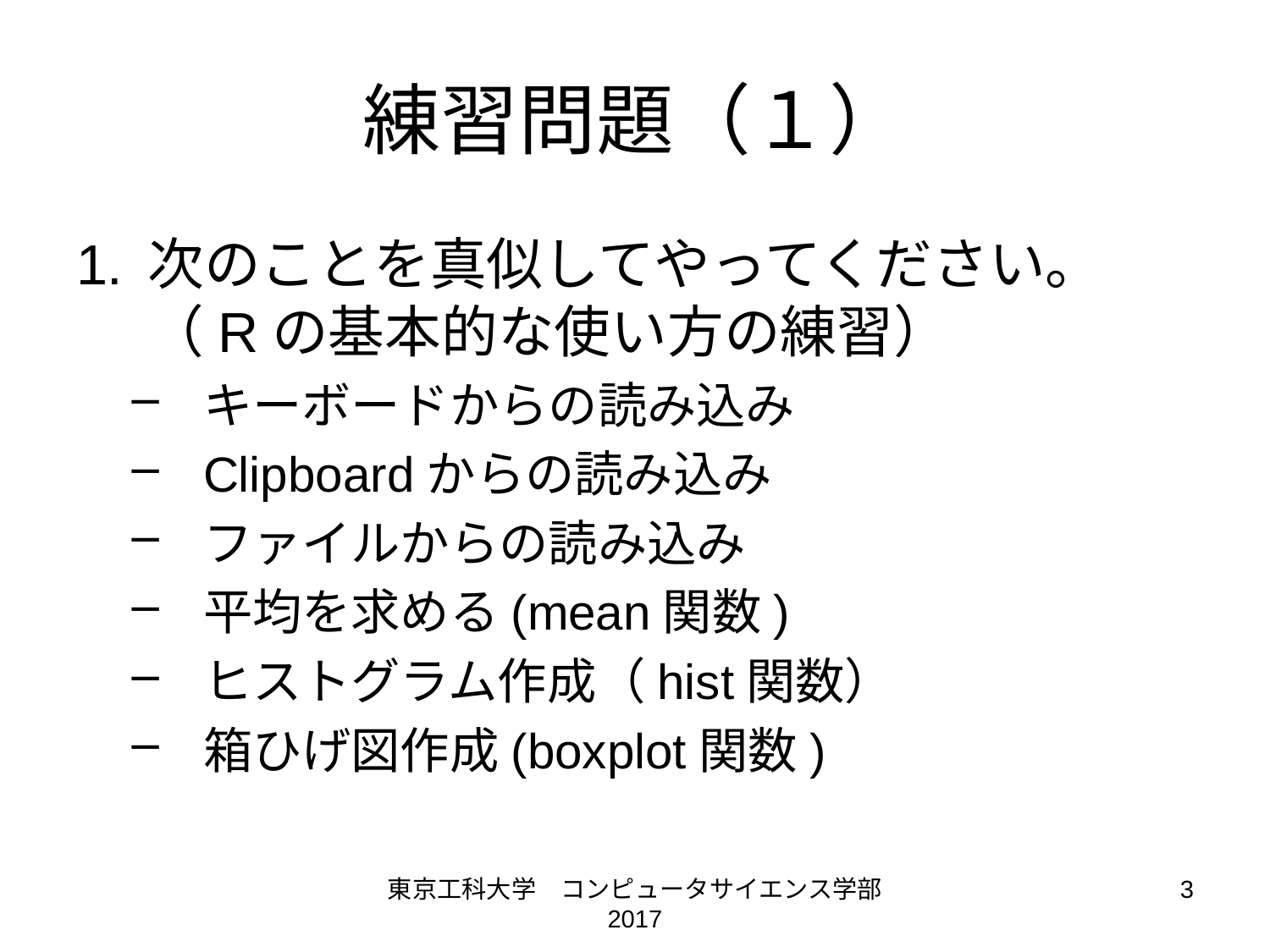

# 練習問題（１）
次のことを真似してやってください。
（Rの基本的な使い方の練習）
キーボードからの読み込み
Clipboardからの読み込み
ファイルからの読み込み
平均を求める(mean関数)
ヒストグラム作成（hist関数）
箱ひげ図作成(boxplot関数)

東京工科大学　コンピュータサイエンス学部 2017
3